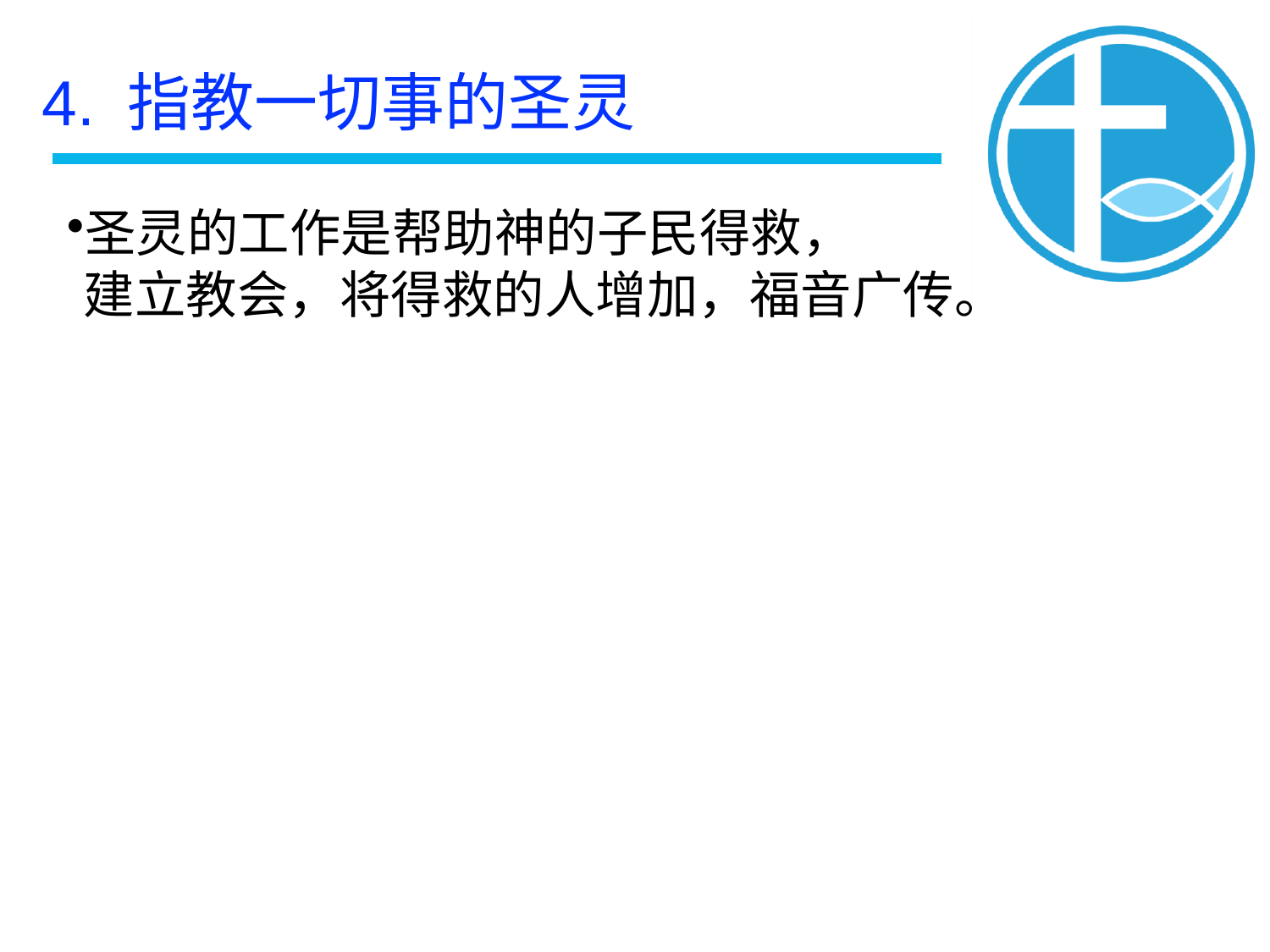

4. 指教一切事的圣灵
圣灵的工作是帮助神的子民得救，
建立教会，将得救的人增加，福音广传。